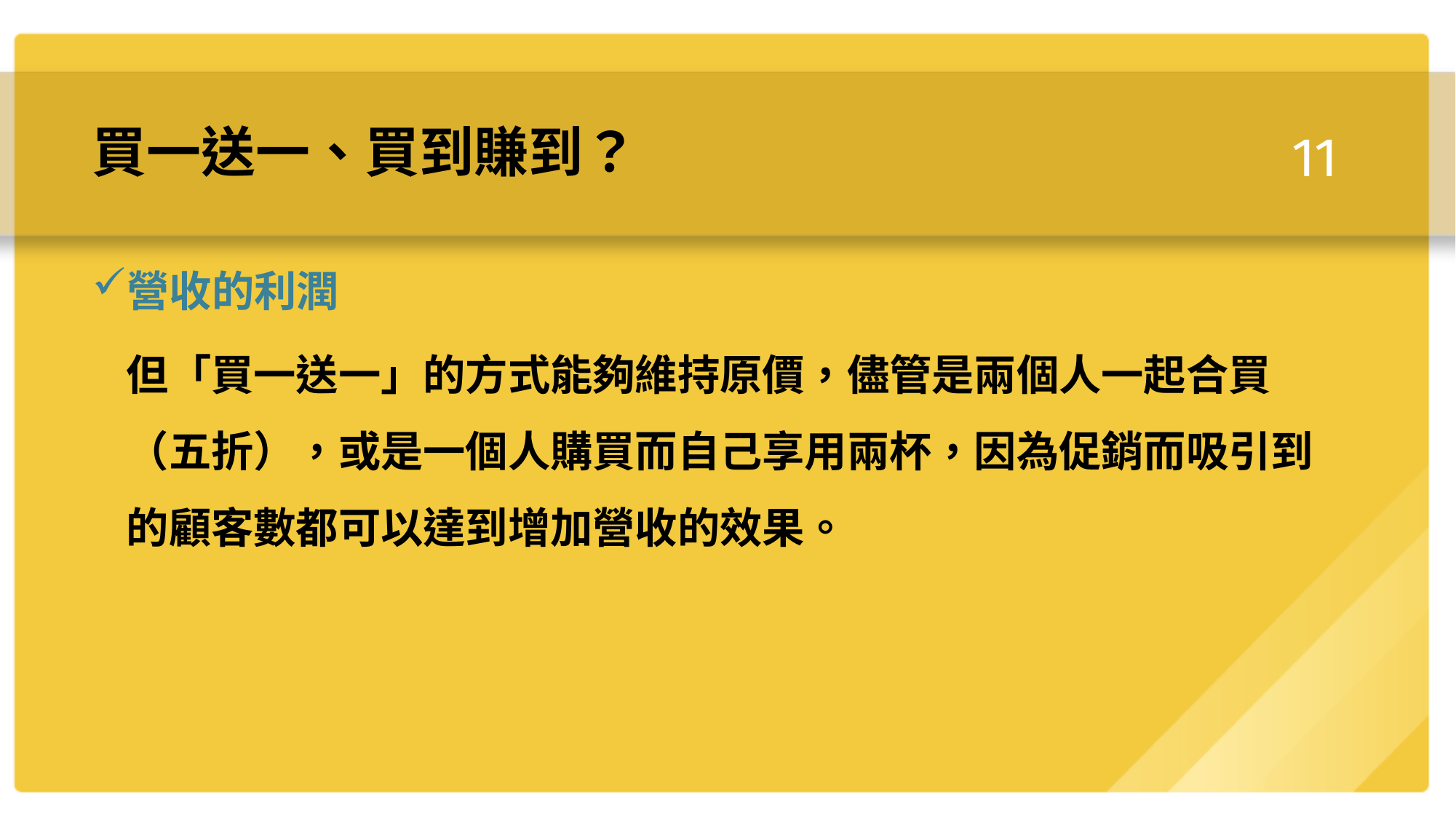

11
# 買一送一、買到賺到？
營收的利潤
但「買一送一」的方式能夠維持原價，儘管是兩個人一起合買（五折），或是一個人購買而自己享用兩杯，因為促銷而吸引到的顧客數都可以達到增加營收的效果。